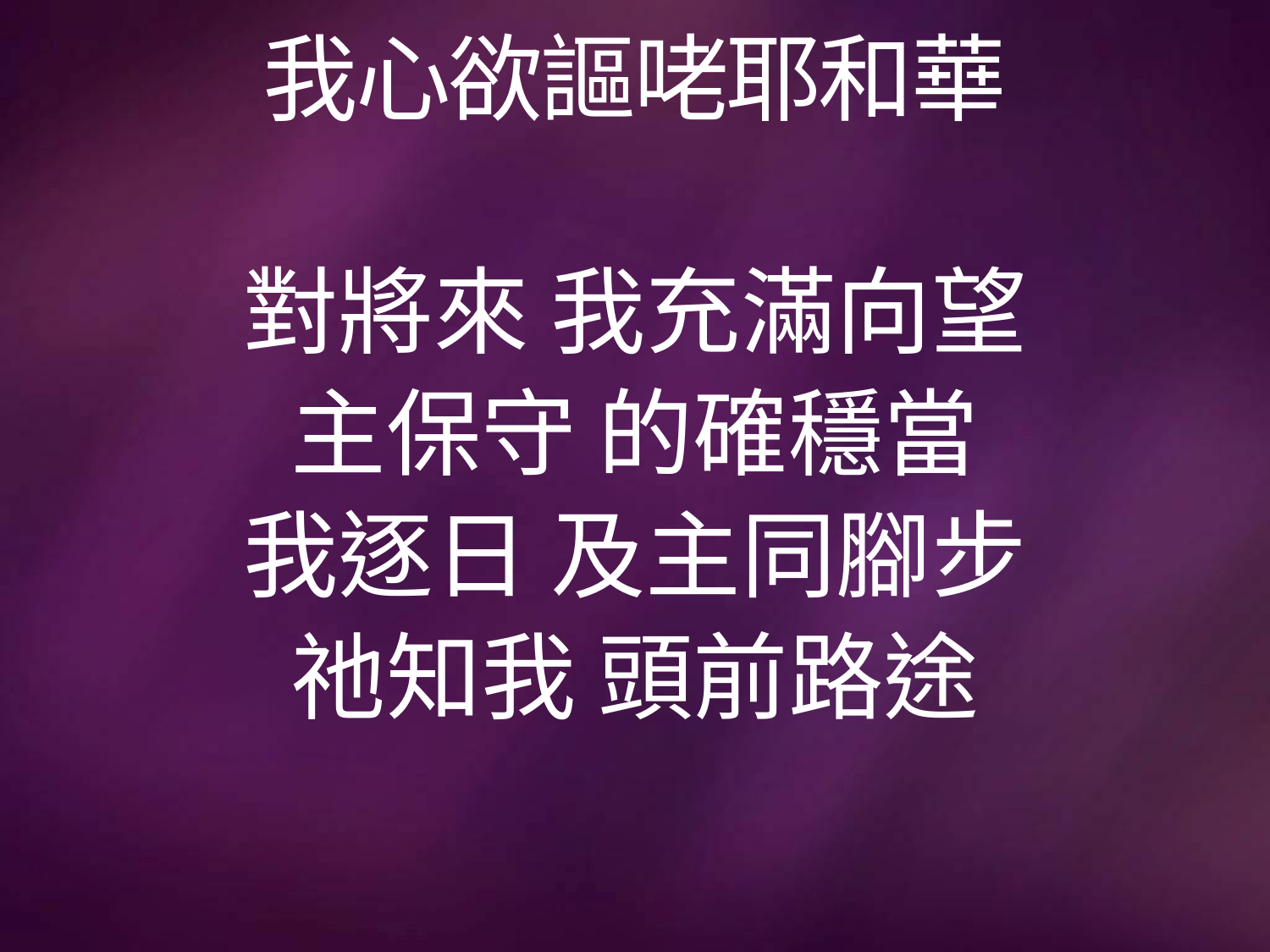

# 我心欲謳咾耶和華
對將來 我充滿向望
主保守 的確穩當
我逐日 及主同腳步
祂知我 頭前路途